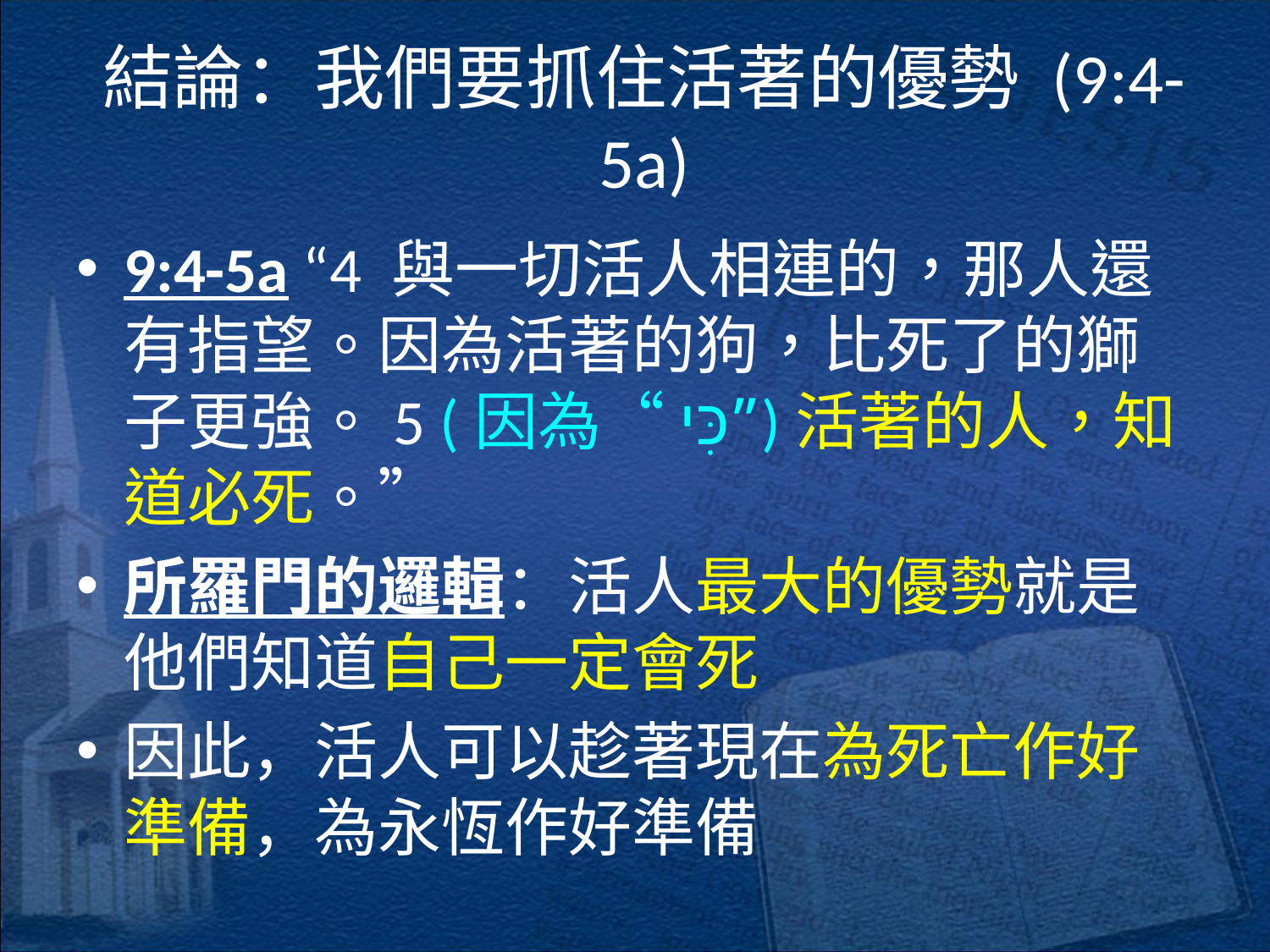

# 結論：我們要抓住活著的優勢 (9:4-5a)
9:4-5a “4 與一切活人相連的，那人還有指望。因為活著的狗，比死了的獅子更強。5 (因為“כִּי”)活著的人，知道必死。”
所羅門的邏輯：活人最大的優勢就是他們知道自己一定會死
因此，活人可以趁著現在為死亡作好準備，為永恆作好準備